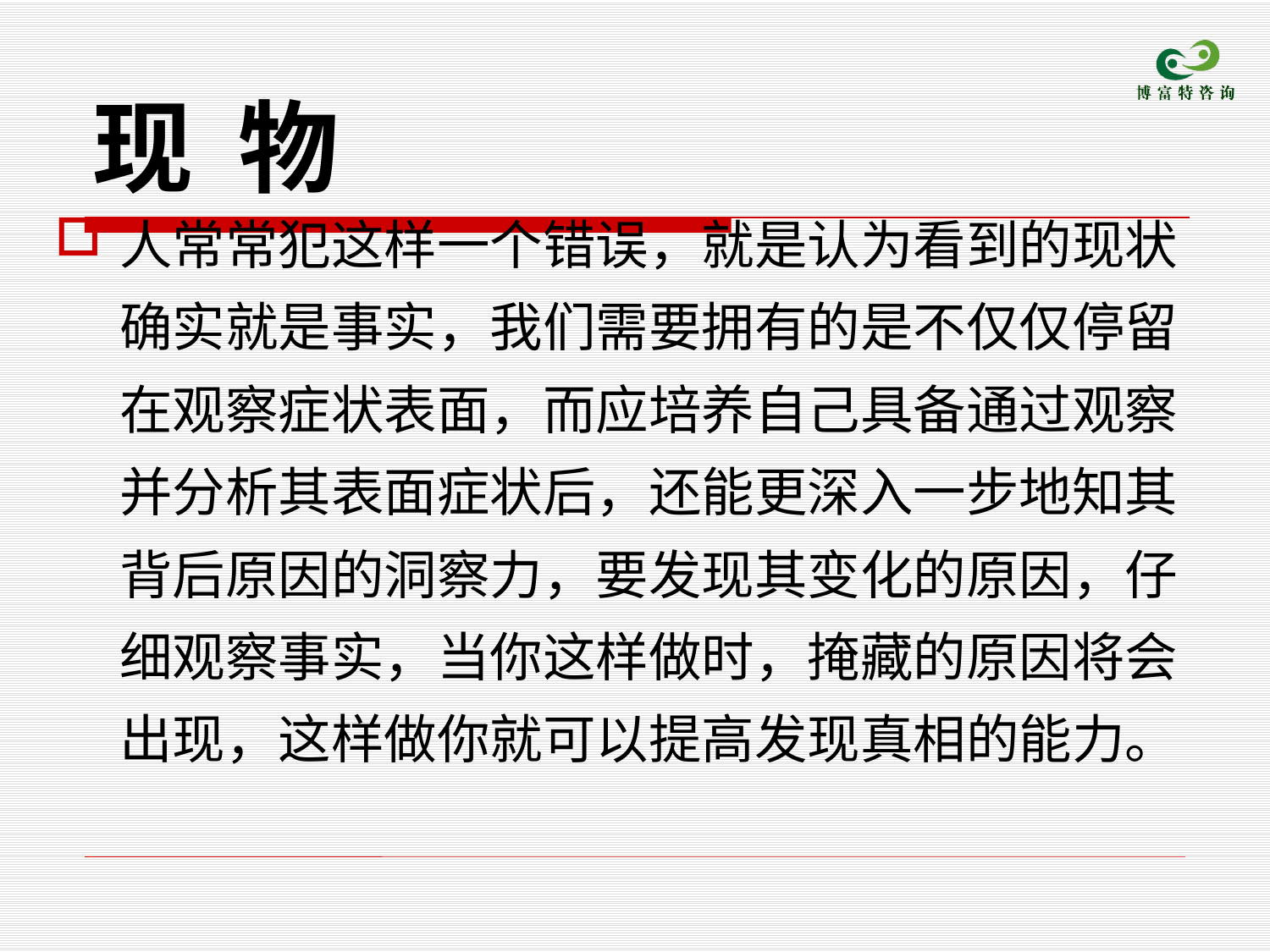

# 现  物
人常常犯这样一个错误，就是认为看到的现状确实就是事实，我们需要拥有的是不仅仅停留在观察症状表面，而应培养自己具备通过观察并分析其表面症状后，还能更深入一步地知其背后原因的洞察力，要发现其变化的原因，仔细观察事实，当你这样做时，掩藏的原因将会出现，这样做你就可以提高发现真相的能力。
640